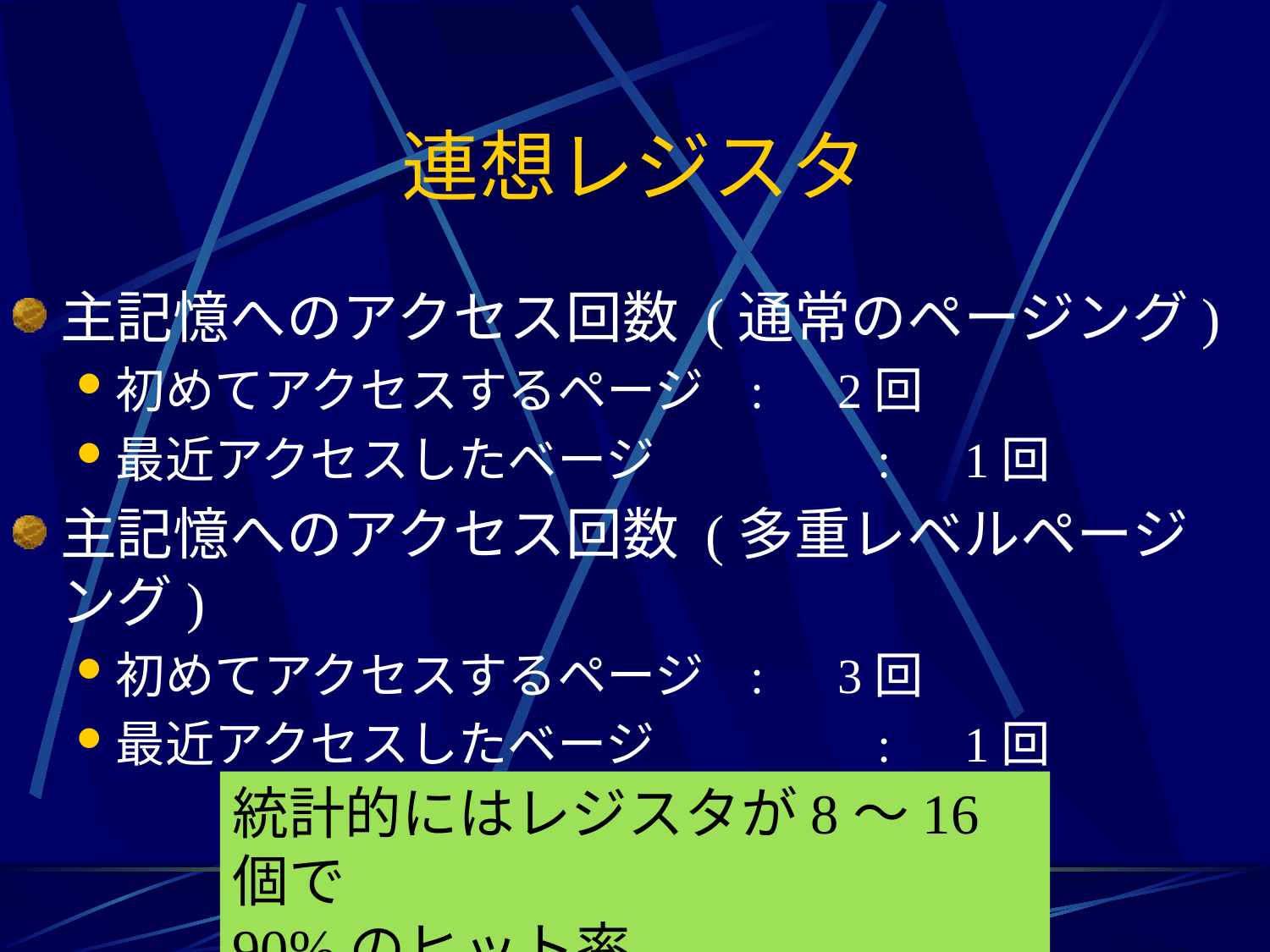

# 連想レジスタ
主記憶へのアクセス回数 (通常のページング)
初めてアクセスするページ	:　2回
最近アクセスしたベージ		:　1回
主記憶へのアクセス回数 (多重レベルページング)
初めてアクセスするページ	:　3回
最近アクセスしたベージ		:　1回

統計的にはレジスタが8～16 個で
90%のヒット率